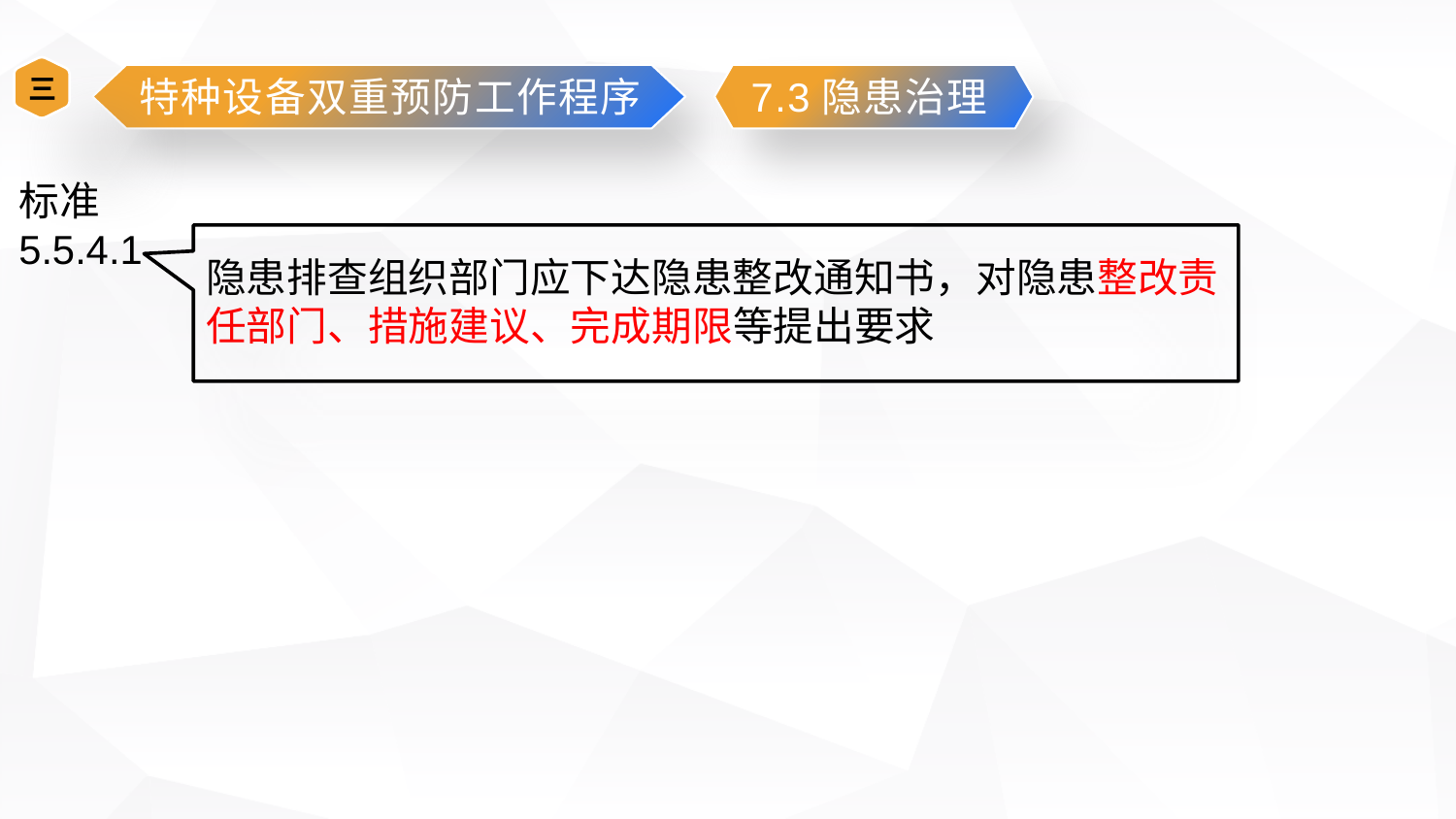

三

特种设备双重预防工作程序

7.3隐患治理
标准
5.5.4.1

隐患排查组织部门应下达隐患整改通知书，对隐患整改责任部门、措施建议、完成期限等提出要求

84